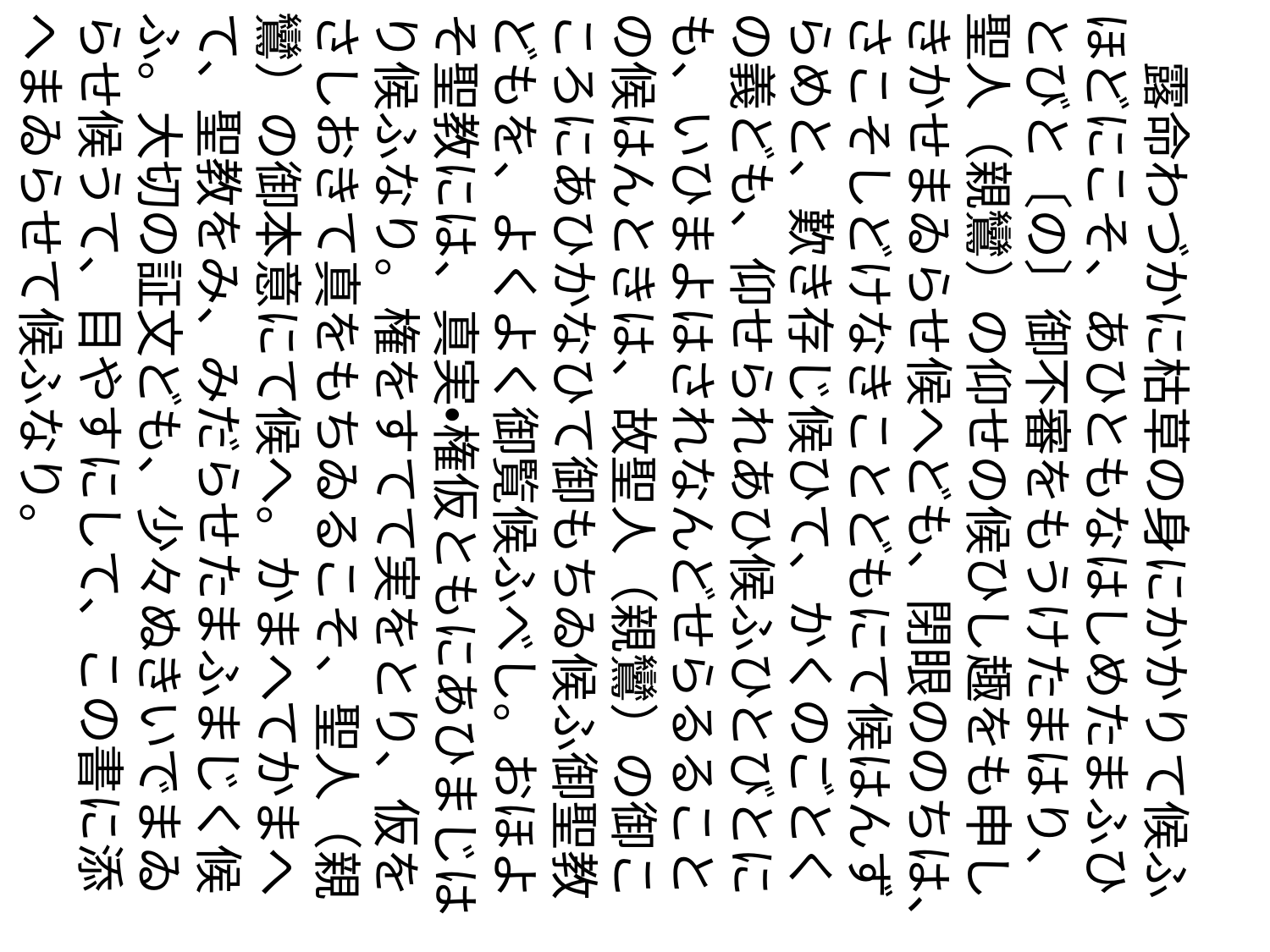

露命わづかに枯草の身にかかりて候ふほどにこそ、あひともなはしめたまふひとびと〔の〕御不審をもうけたまはり、聖人（親鸞）の仰せの候ひし趣をも申しきかせまゐらせ候へども、閉眼ののちは、さこそしどけなきことどもにて候はんずらめと、歎き存じ候ひて、かくのごとくの義ども、仰せられあひ候ふひとびとにも、いひまよはされなんどせらるることの候はんときは、故聖人（親鸞）の御こころにあひかなひて御もちゐ候ふ御聖教どもを、よくよく御覧候ふべし。おほよそ聖教には、真実・権仮ともにあひまじはり候ふなり。権をすてて実をとり、仮をさしおきて真をもちゐるこそ、聖人（親鸞）の御本意にて候へ。かまへてかまへて、聖教をみ、みだらせたまふまじく候ふ。大切の証文ども、少々ぬきいでまゐらせ候うて、目やすにして、この書に添へまゐらせて候ふなり。
（「共通資料」十四頁、『註釈版聖典』八五二頁）